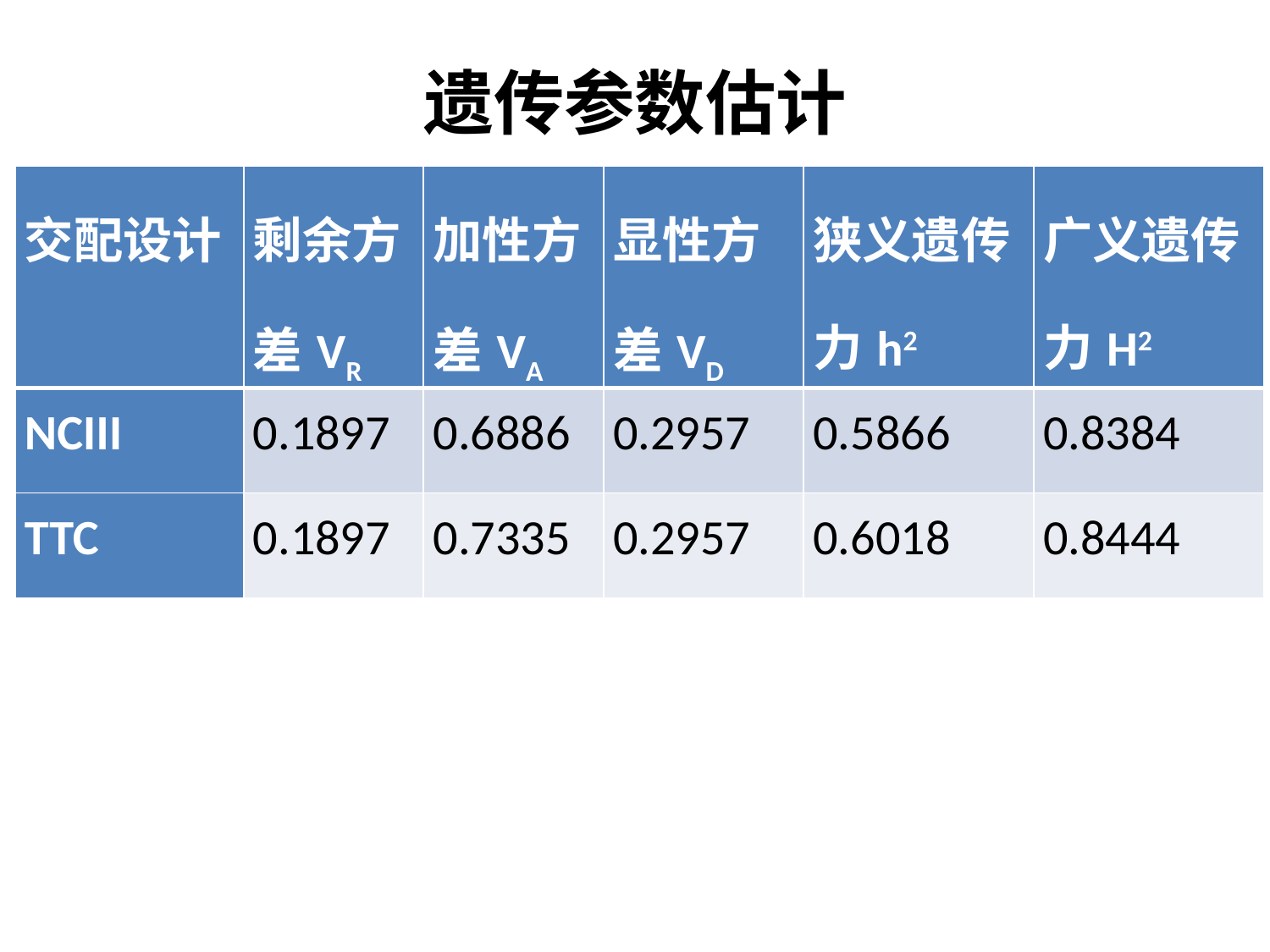

# 遗传参数估计
| 交配设计 | 剩余方差VR | 加性方差VA | 显性方差VD | 狭义遗传力h2 | 广义遗传力H2 |
| --- | --- | --- | --- | --- | --- |
| NCIII | 0.1897 | 0.6886 | 0.2957 | 0.5866 | 0.8384 |
| TTC | 0.1897 | 0.7335 | 0.2957 | 0.6018 | 0.8444 |